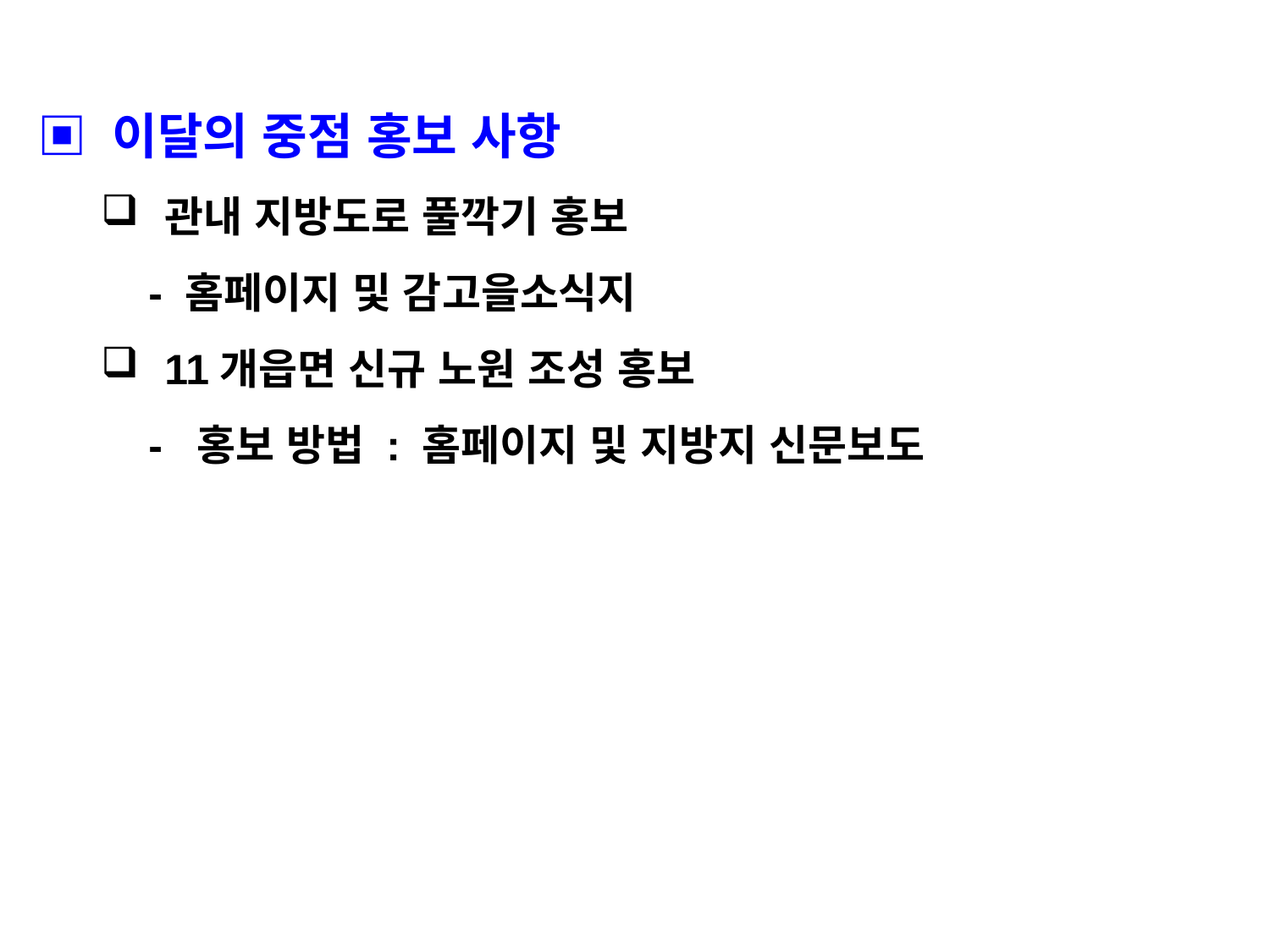

▣ 이달의 중점 홍보 사항
관내 지방도로 풀깍기 홍보
    - 홈페이지 및 감고을소식지
11개읍면 신규 노원 조성 홍보
    -  홍보 방법 : 홈페이지 및 지방지 신문보도